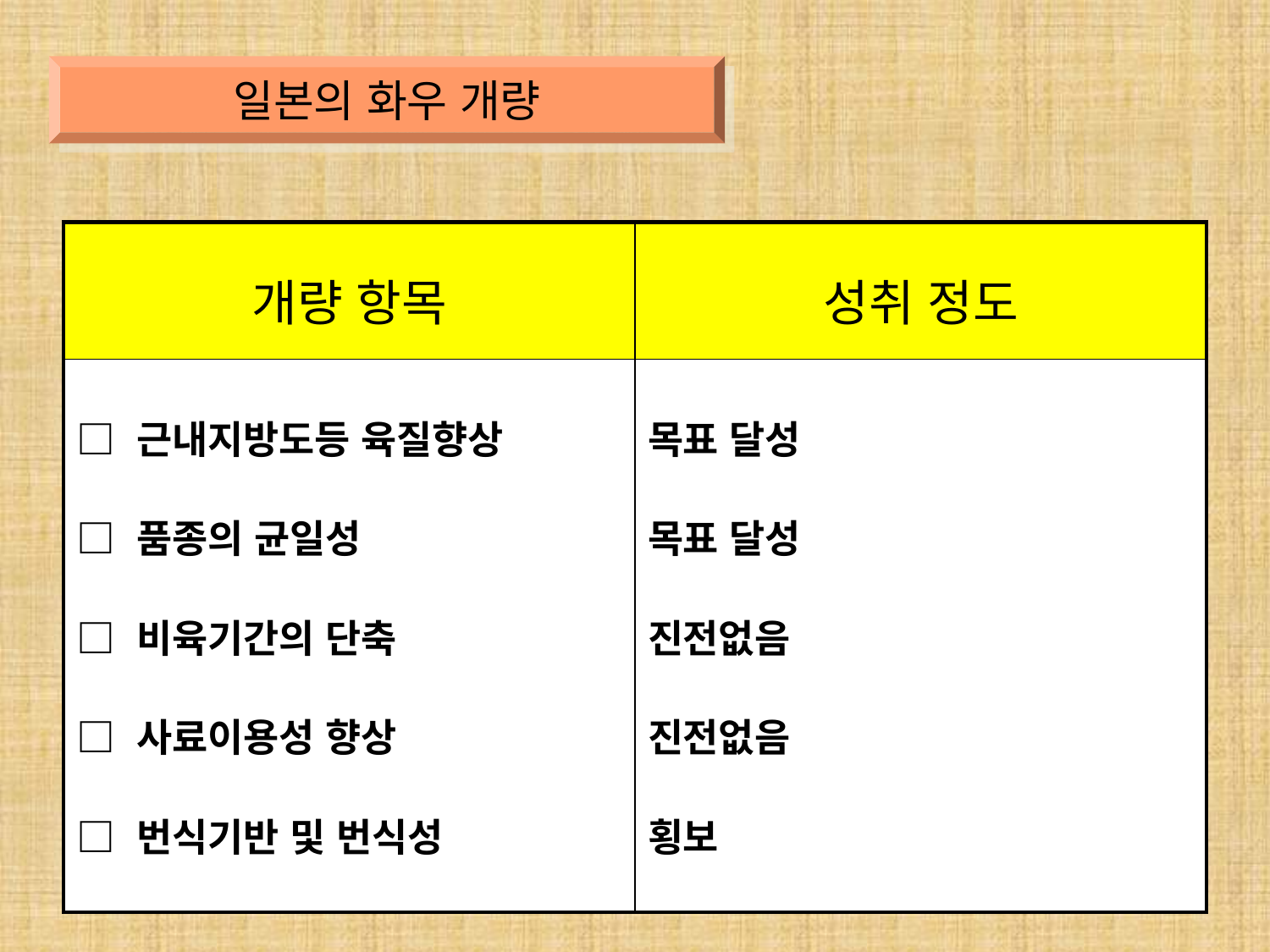

일본의 화우 개량
| 개량 항목 | 성취 정도 |
| --- | --- |
| □ 근내지방도등 육질향상 □ 품종의 균일성 □ 비육기간의 단축 □ 사료이용성 향상 □ 번식기반 및 번식성 | 목표 달성 목표 달성 진전없음 진전없음 횡보 |